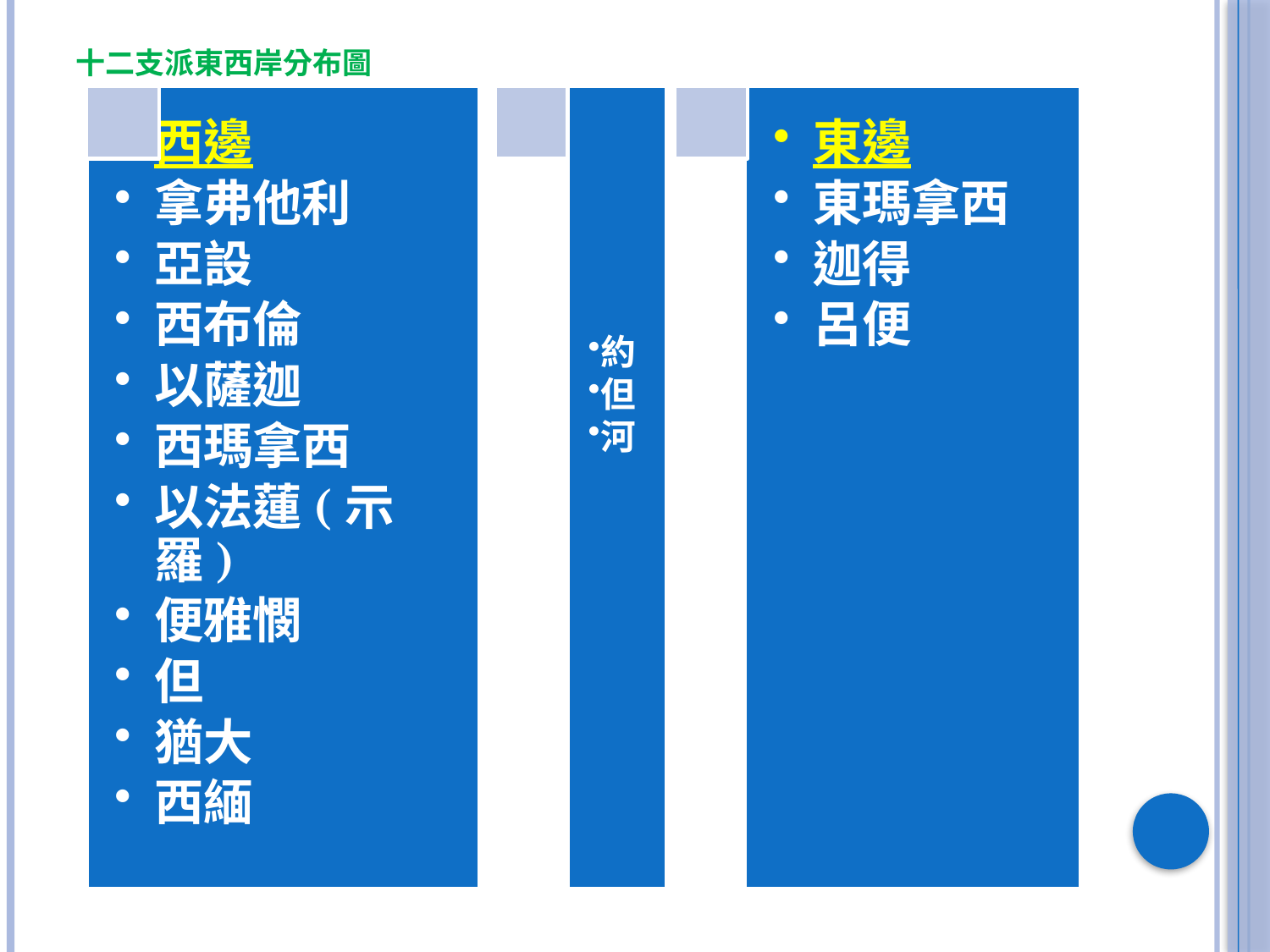

# 十二支派東西岸分布圖
西邊
西邊
拿弗他利
亞設
西布倫
以薩迦
西瑪拿西
以法蓮(示羅)
便雅憫
但
猶大
西緬

約
但
河

東邊
東邊
東瑪拿西
迦得
呂便